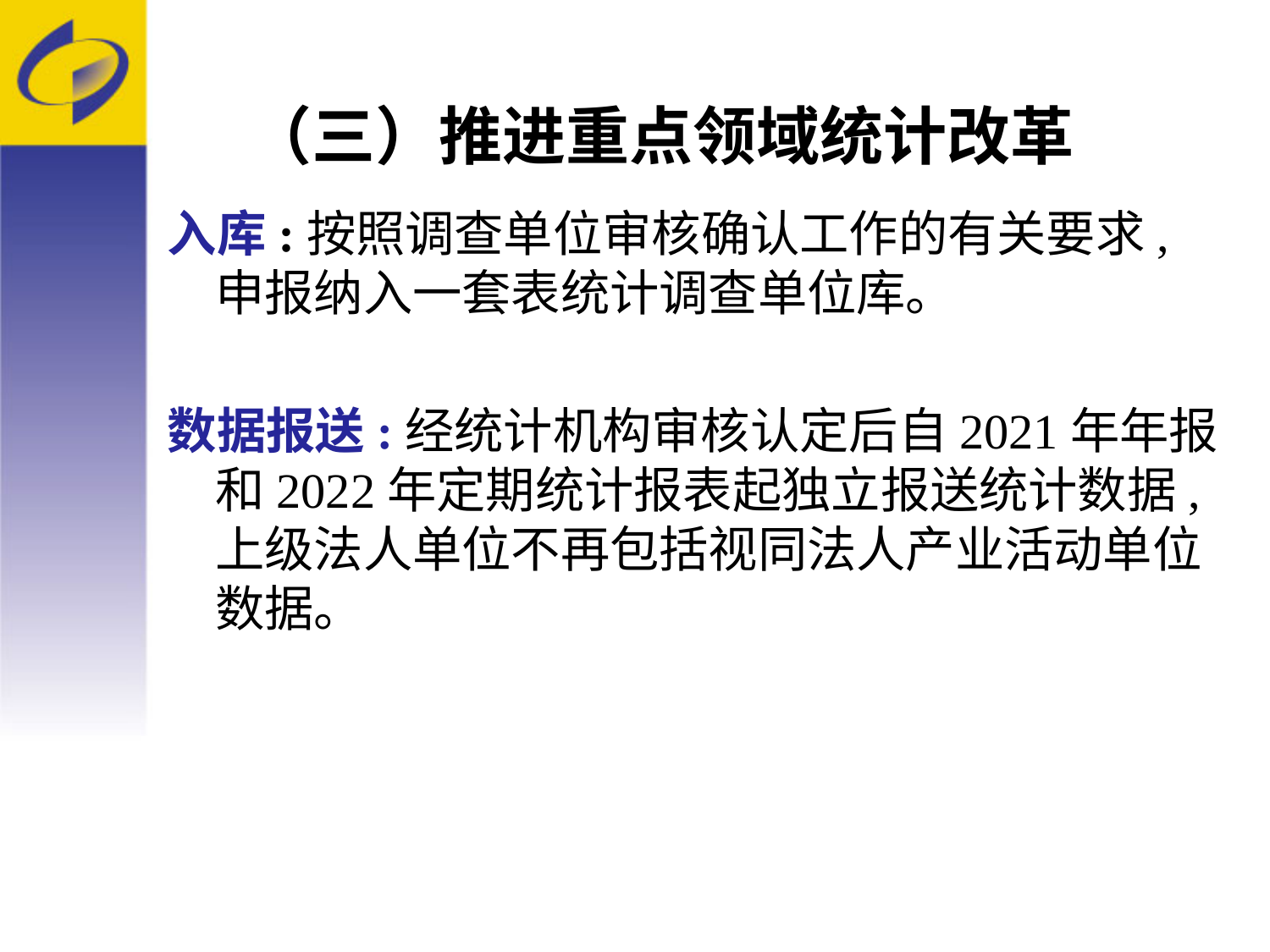

# （三）推进重点领域统计改革
入库:按照调查单位审核确认工作的有关要求,申报纳入一套表统计调查单位库。

数据报送:经统计机构审核认定后自2021年年报和2022年定期统计报表起独立报送统计数据,上级法人单位不再包括视同法人产业活动单位数据。